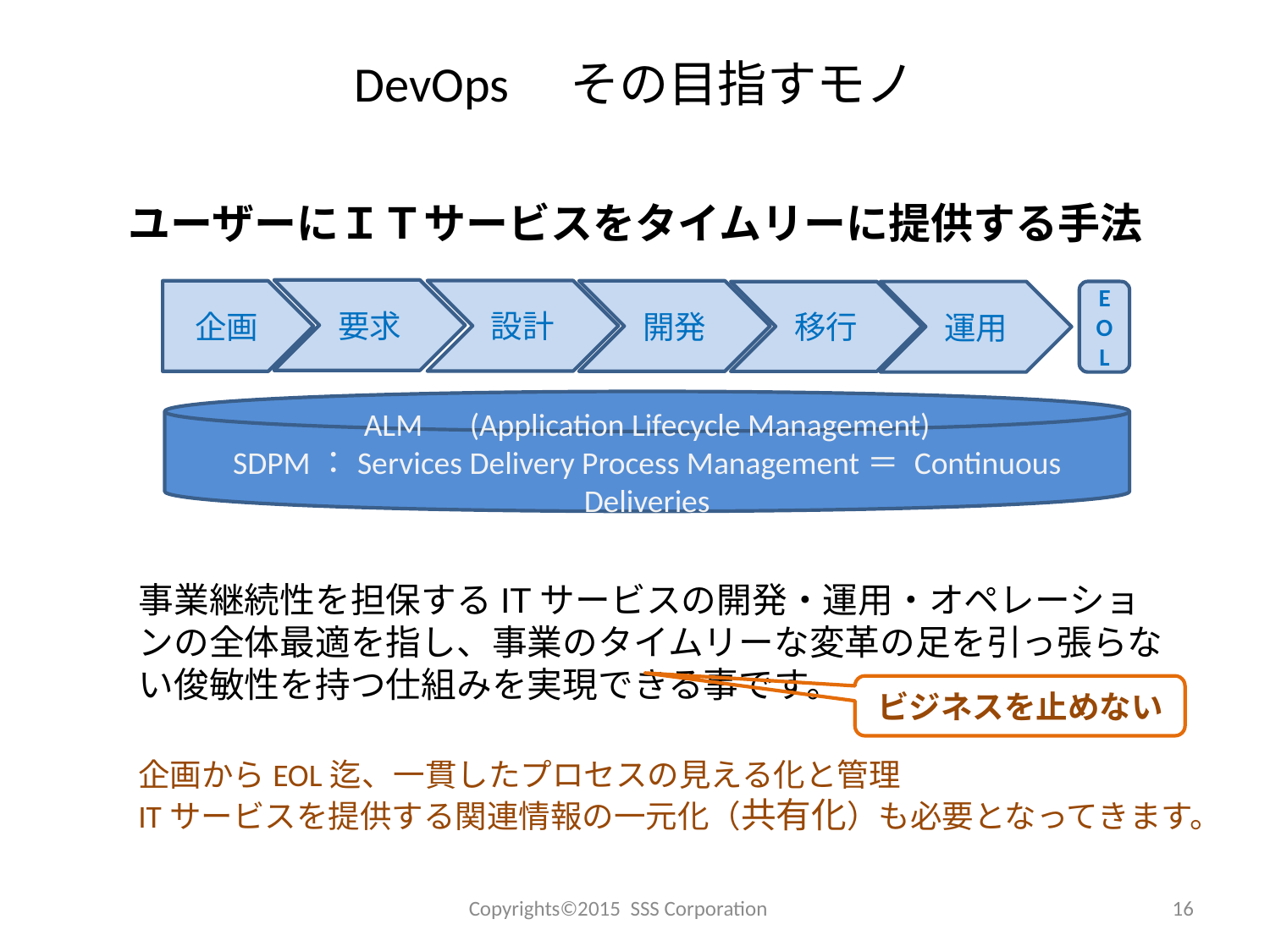

# DevOps　その目指すモノ
ユーザーにＩＴサービスをタイムリーに提供する手法
要求
設計
企画
開発
移行
運用
EOL
ALM　(Application Lifecycle Management)
SDPM：Services Delivery Process Management＝ Continuous Deliveries
事業継続性を担保するITサービスの開発・運用・オペレーションの全体最適を指し、事業のタイムリーな変革の足を引っ張らない俊敏性を持つ仕組みを実現できる事です。
ビジネスを止めない
企画からEOL迄、一貫したプロセスの見える化と管理
ITサービスを提供する関連情報の一元化（共有化）も必要となってきます。
Copyrights©2015  SSS Corporation
16